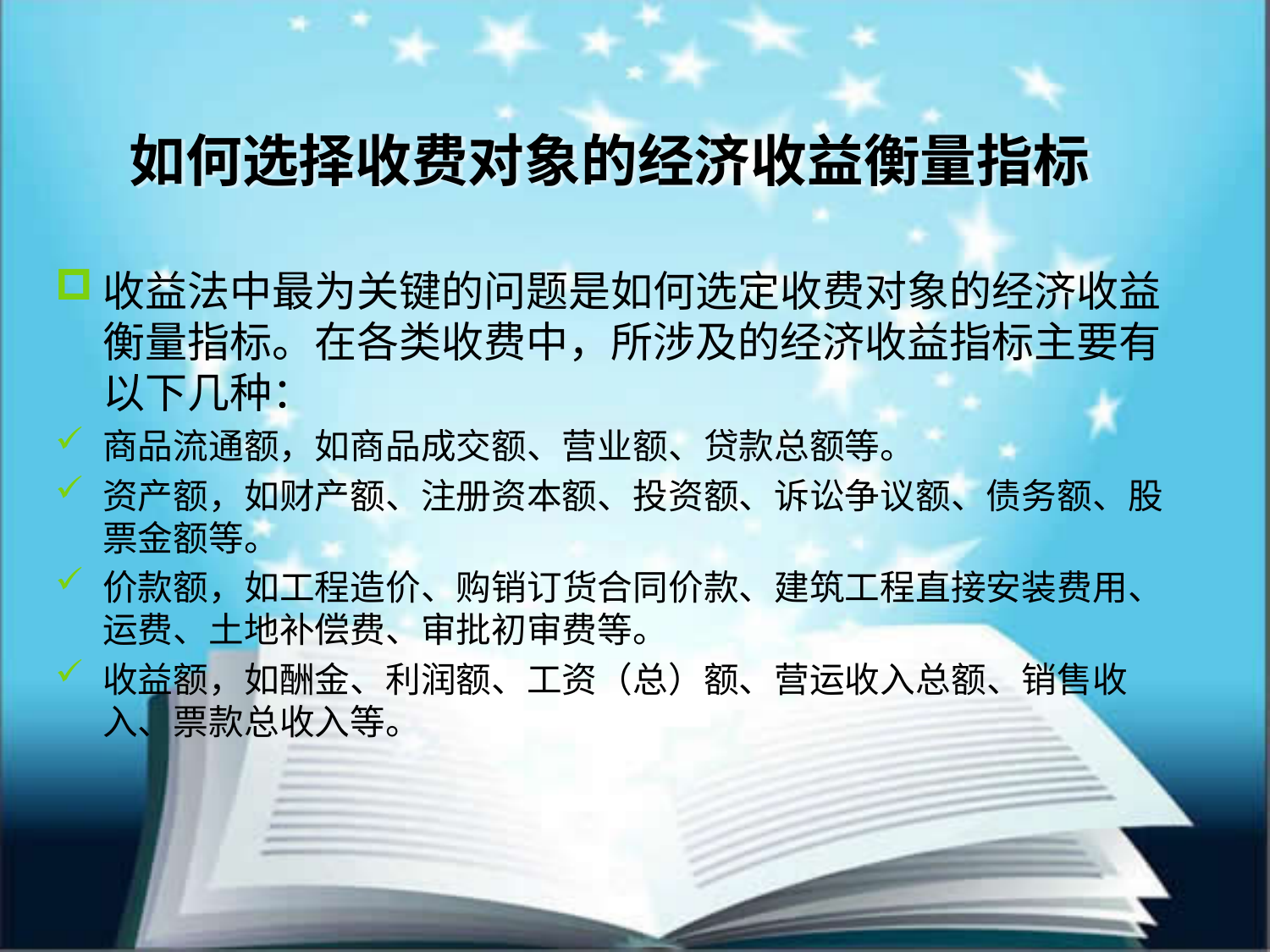

# 如何选择收费对象的经济收益衡量指标
收益法中最为关键的问题是如何选定收费对象的经济收益衡量指标。在各类收费中，所涉及的经济收益指标主要有以下几种：
商品流通额，如商品成交额、营业额、贷款总额等。
资产额，如财产额、注册资本额、投资额、诉讼争议额、债务额、股票金额等。
价款额，如工程造价、购销订货合同价款、建筑工程直接安装费用、运费、土地补偿费、审批初审费等。
收益额，如酬金、利润额、工资（总）额、营运收入总额、销售收入、票款总收入等。